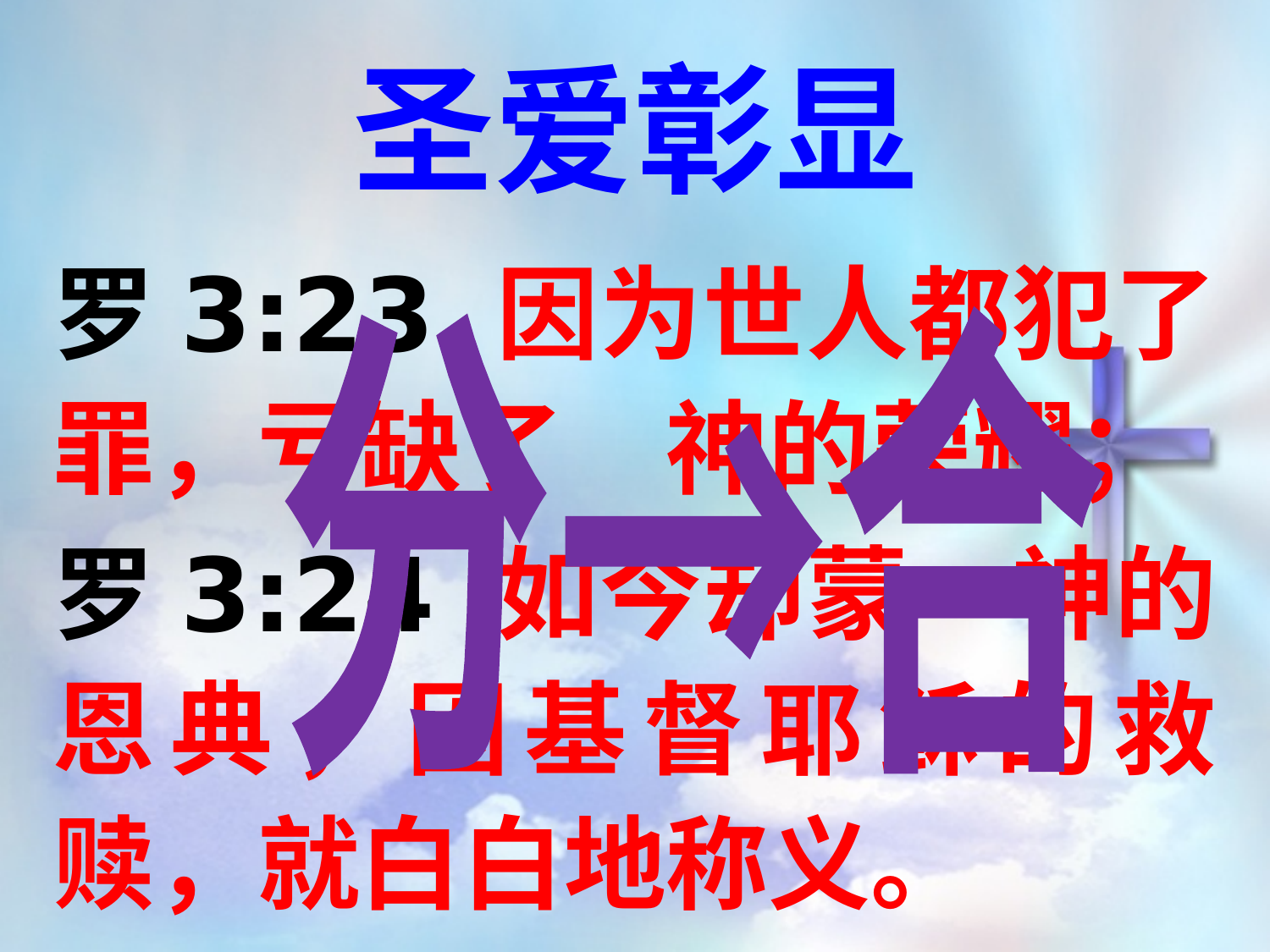

圣爱彰显
罗3:23 因为世人都犯了罪，亏缺了　神的荣耀；
罗3:24 如今却蒙　神的恩典，因基督耶稣的救赎，就白白地称义。
分→合